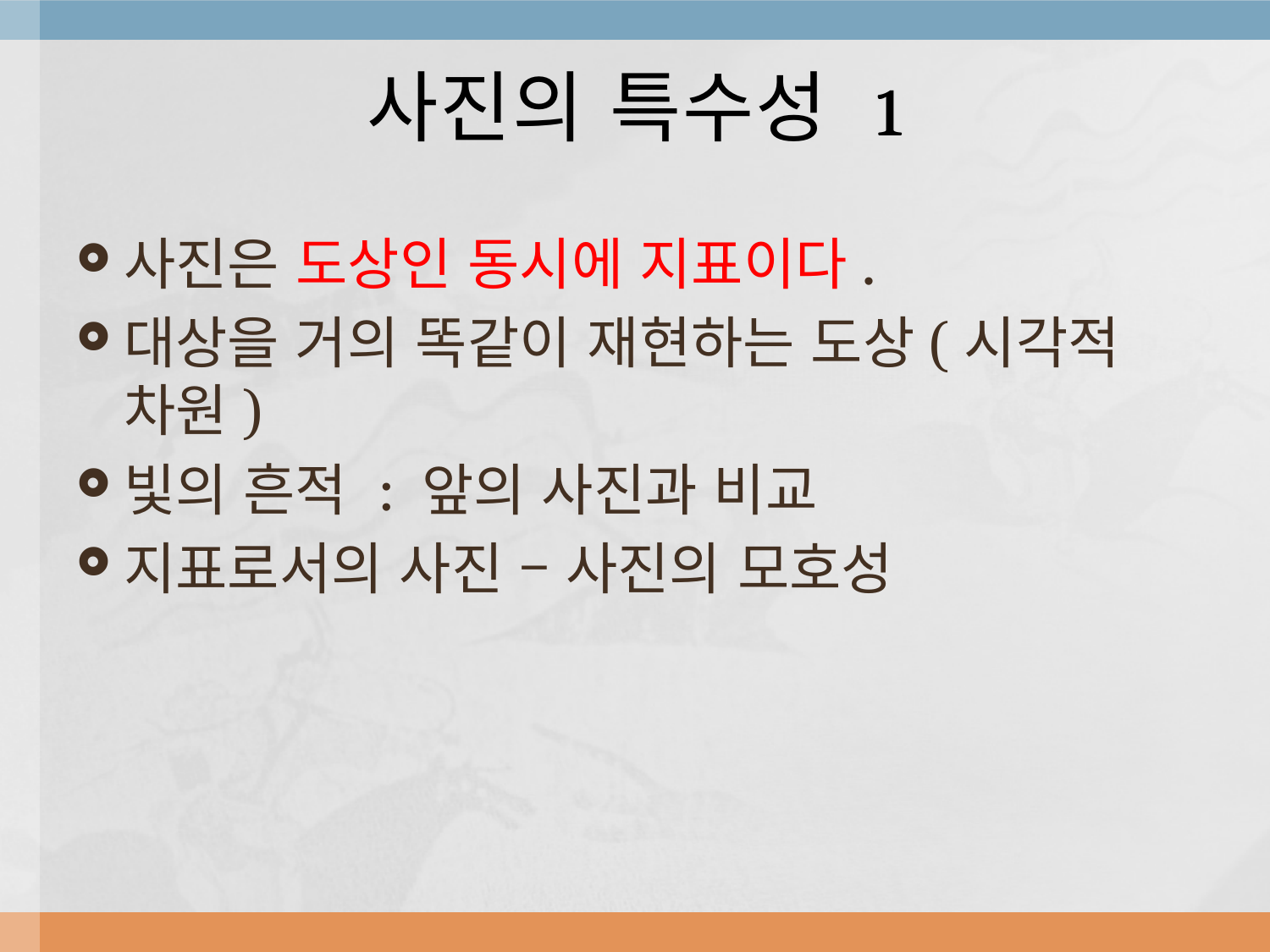

# 사진의 특수성 1
사진은 도상인 동시에 지표이다.
대상을 거의 똑같이 재현하는 도상(시각적 차원)
빛의 흔적 : 앞의 사진과 비교
지표로서의 사진 – 사진의 모호성